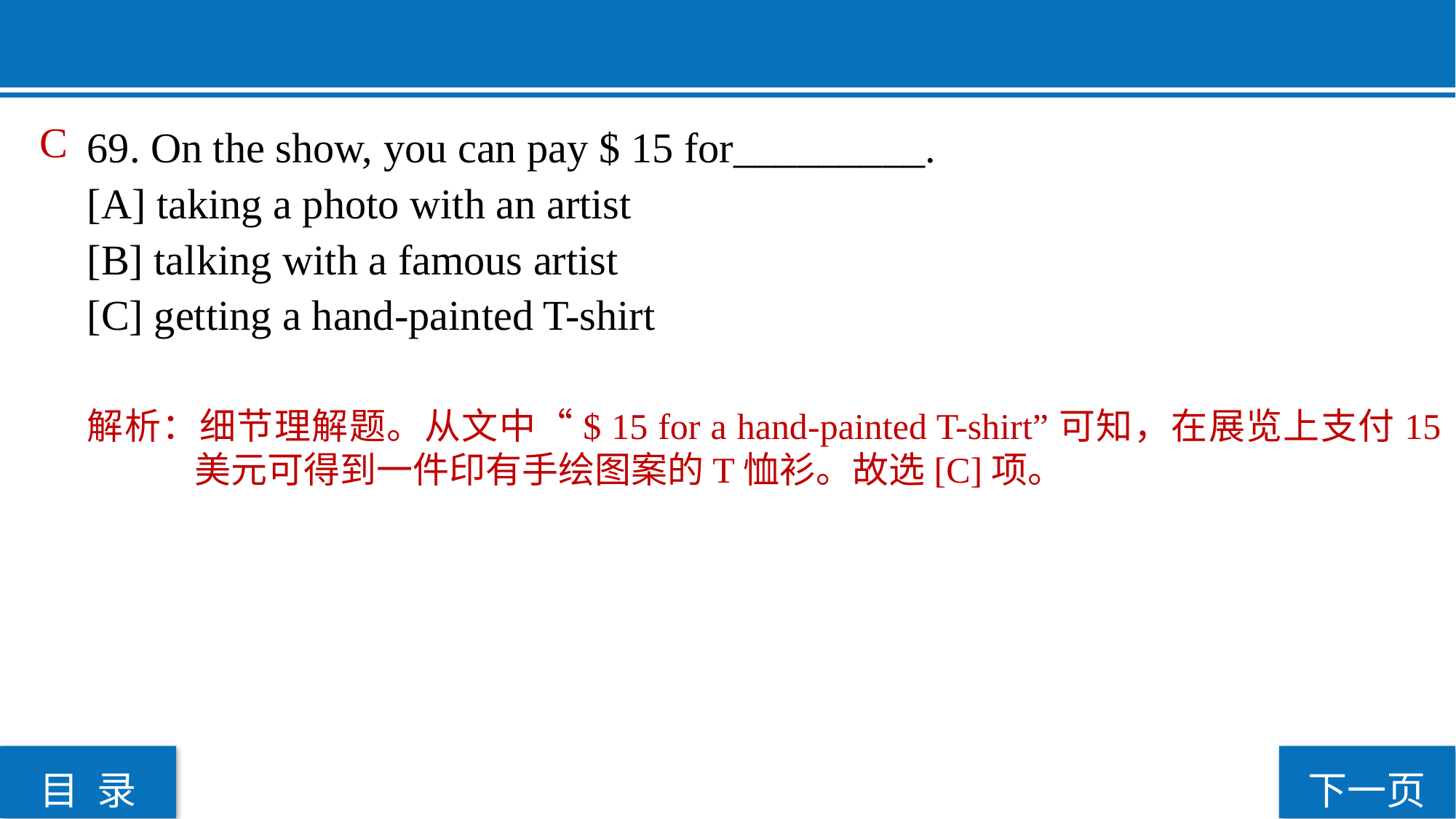

C
69. On the show, you can pay $ 15 for_________.
[A] taking a photo with an artist
[B] talking with a famous artist
[C] getting a hand-painted T-shirt
解析：细节理解题。从文中“$ 15 for a hand-painted T-shirt”可知，在展览上支付15美元可得到一件印有手绘图案的T恤衫。故选[C]项。